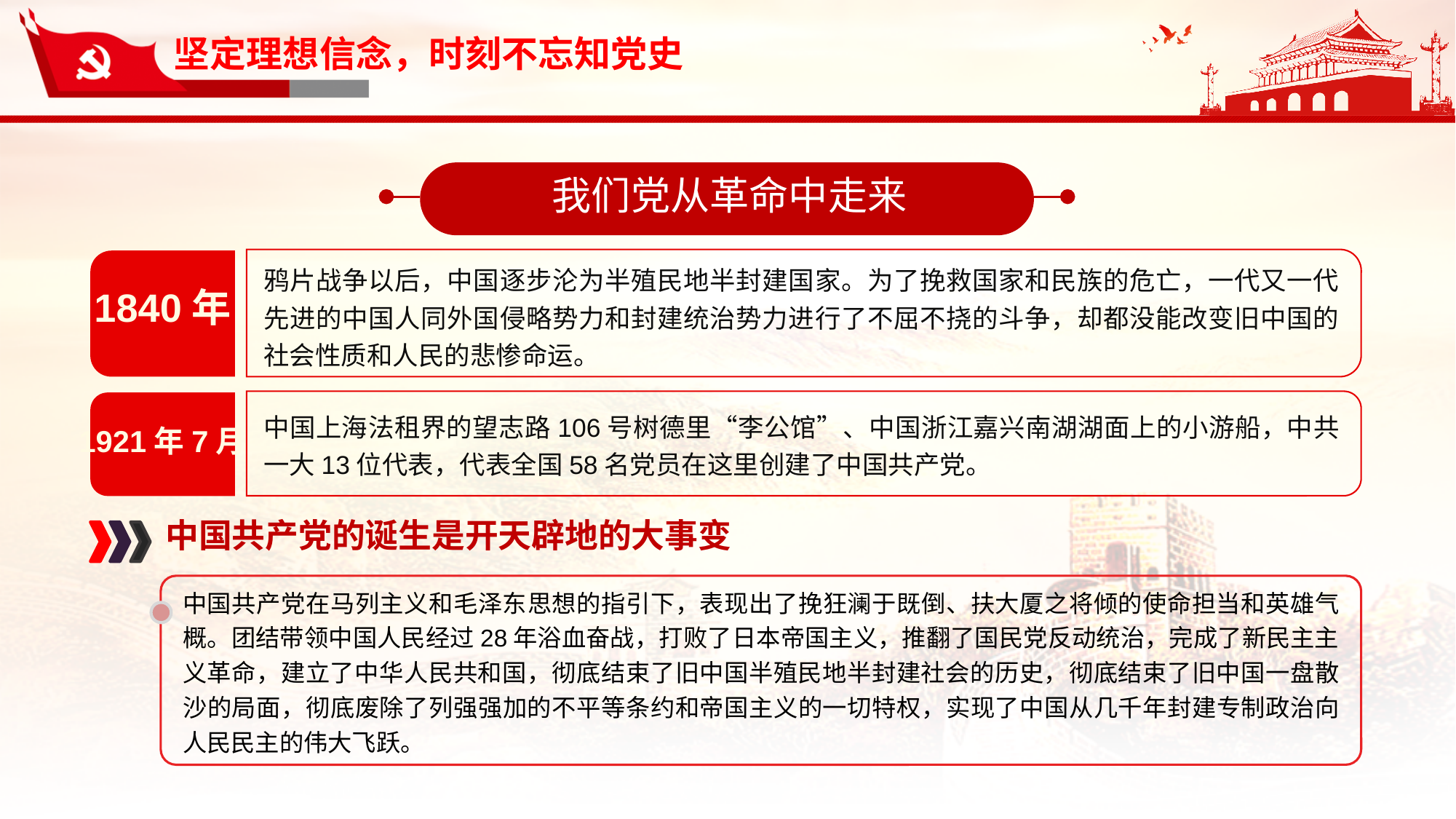

我们党从革命中走来

鸦片战争以后，中国逐步沦为半殖民地半封建国家。为了挽救国家和民族的危亡，一代又一代先进的中国人同外国侵略势力和封建统治势力进行了不屈不挠的斗争，却都没能改变旧中国的社会性质和人民的悲惨命运。

1840年

中国上海法租界的望志路106号树德里“李公馆”、中国浙江嘉兴南湖湖面上的小游船，中共一大13位代表，代表全国58名党员在这里创建了中国共产党。

1921年7月
中国共产党的诞生是开天辟地的大事变

中国共产党在马列主义和毛泽东思想的指引下，表现出了挽狂澜于既倒、扶大厦之将倾的使命担当和英雄气概。团结带领中国人民经过28年浴血奋战，打败了日本帝国主义，推翻了国民党反动统治，完成了新民主主义革命，建立了中华人民共和国，彻底结束了旧中国半殖民地半封建社会的历史，彻底结束了旧中国一盘散沙的局面，彻底废除了列强强加的不平等条约和帝国主义的一切特权，实现了中国从几千年封建专制政治向人民民主的伟大飞跃。